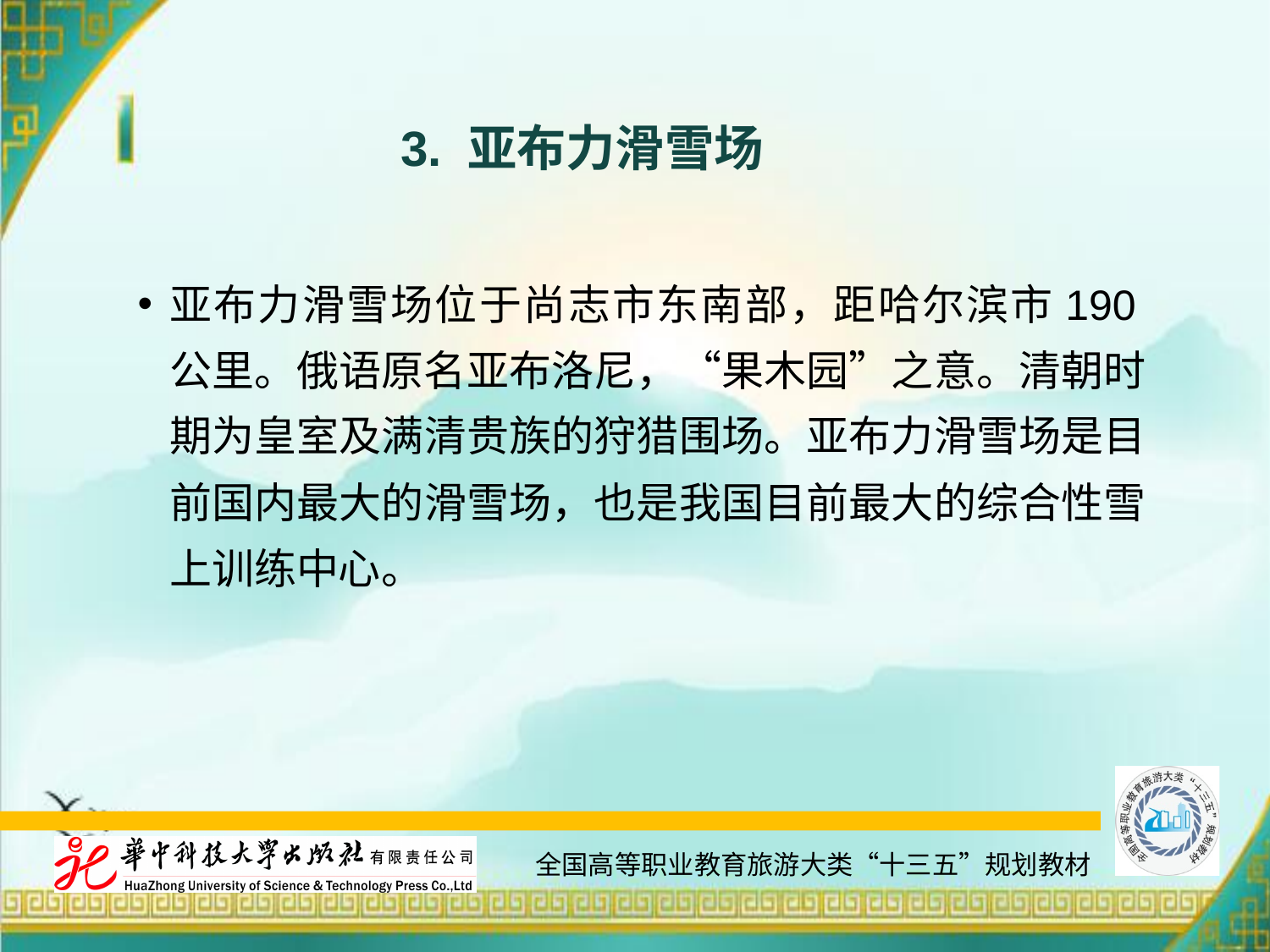

# 3. 亚布力滑雪场
亚布力滑雪场位于尚志市东南部，距哈尔滨市190公里。俄语原名亚布洛尼，“果木园”之意。清朝时期为皇室及满清贵族的狩猎围场。亚布力滑雪场是目前国内最大的滑雪场，也是我国目前最大的综合性雪上训练中心。